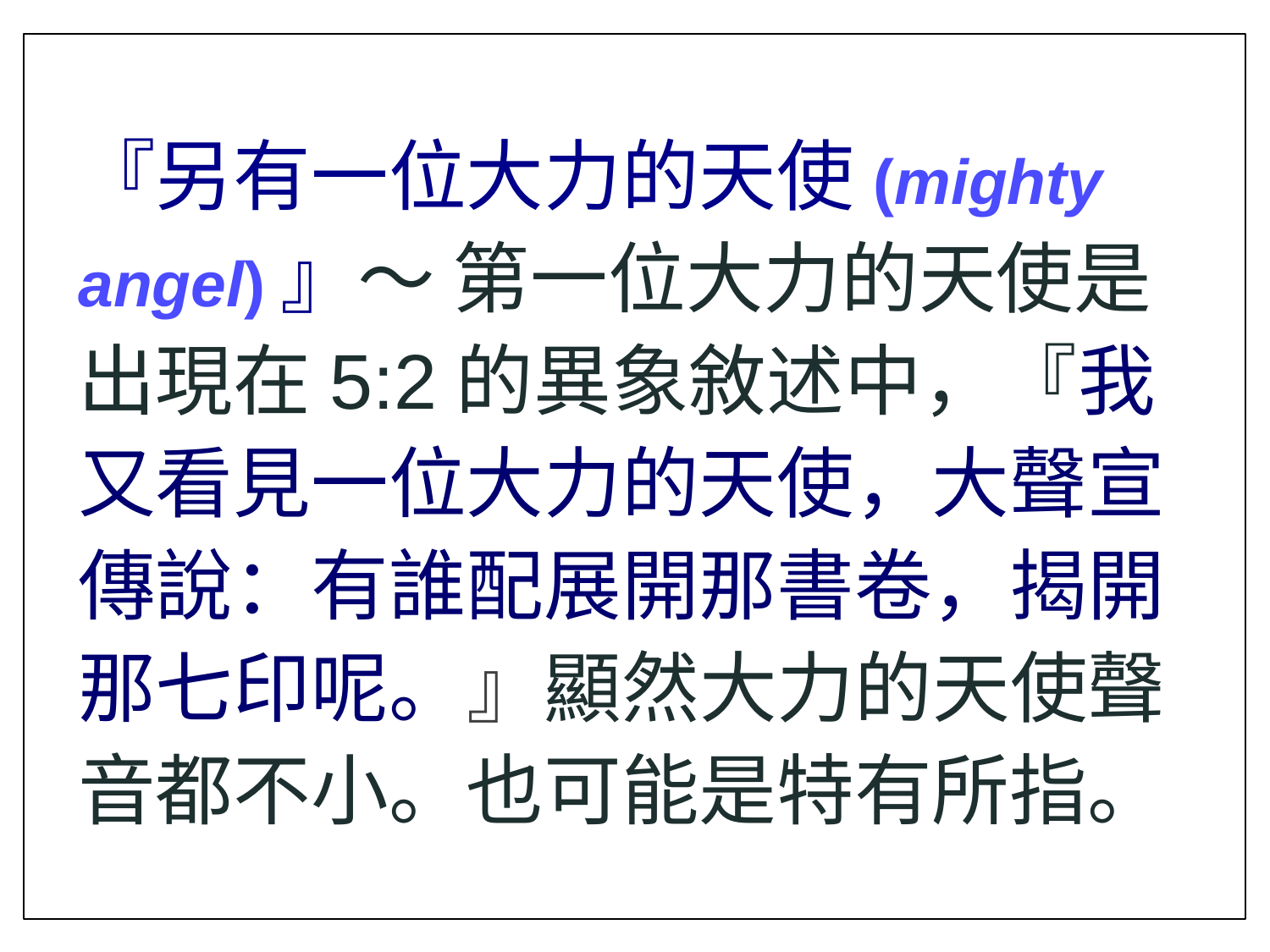

『另有一位大力的天使(mighty angel)』～ 第一位大力的天使是出現在5:2的異象敘述中，『我又看見一位大力的天使，大聲宣傳說：有誰配展開那書卷，揭開那七印呢。』顯然大力的天使聲音都不小。也可能是特有所指。